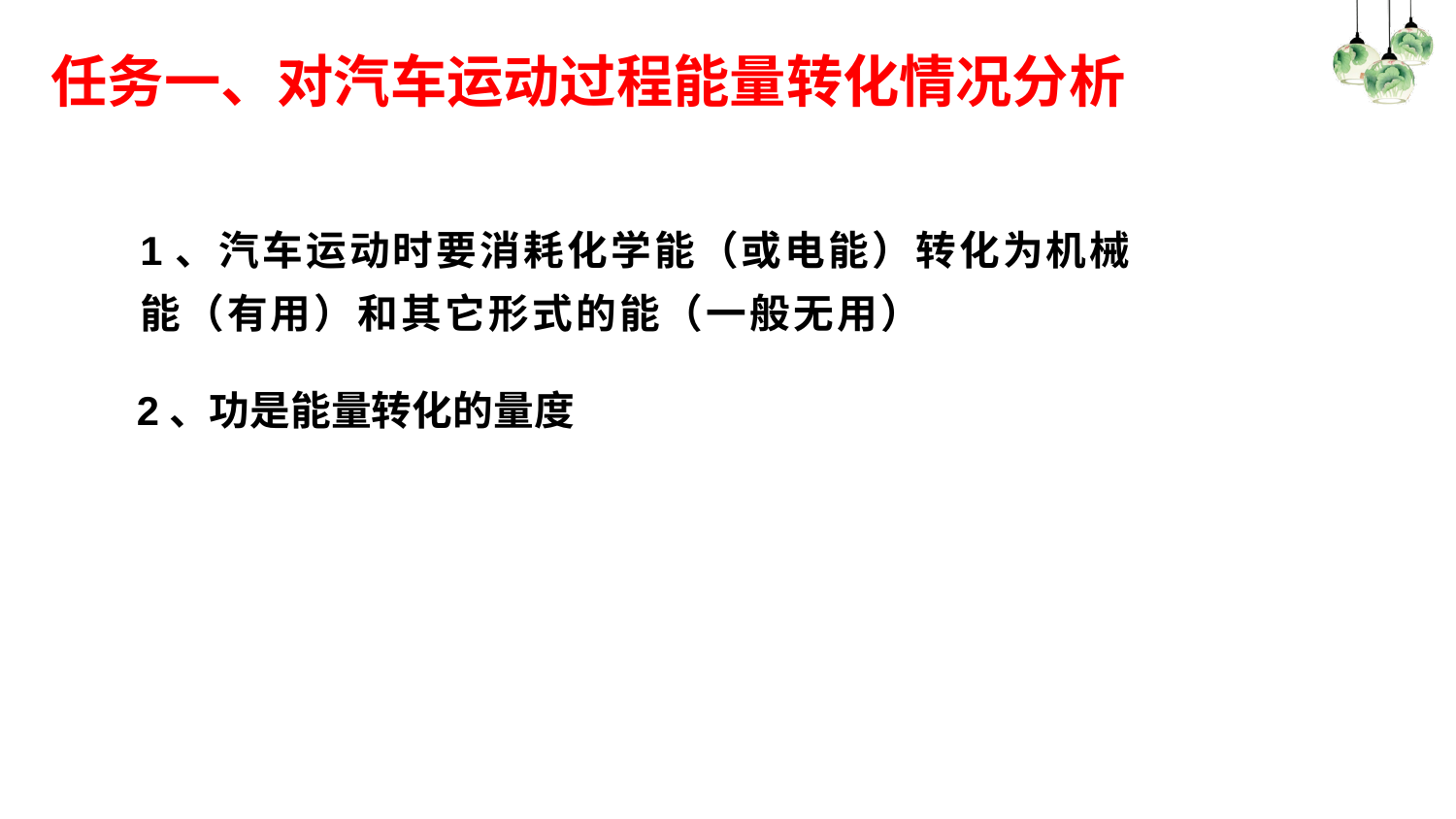

任务一、对汽车运动过程能量转化情况分析
1、汽车运动时要消耗化学能（或电能）转化为机械能（有用）和其它形式的能（一般无用）
2、功是能量转化的量度